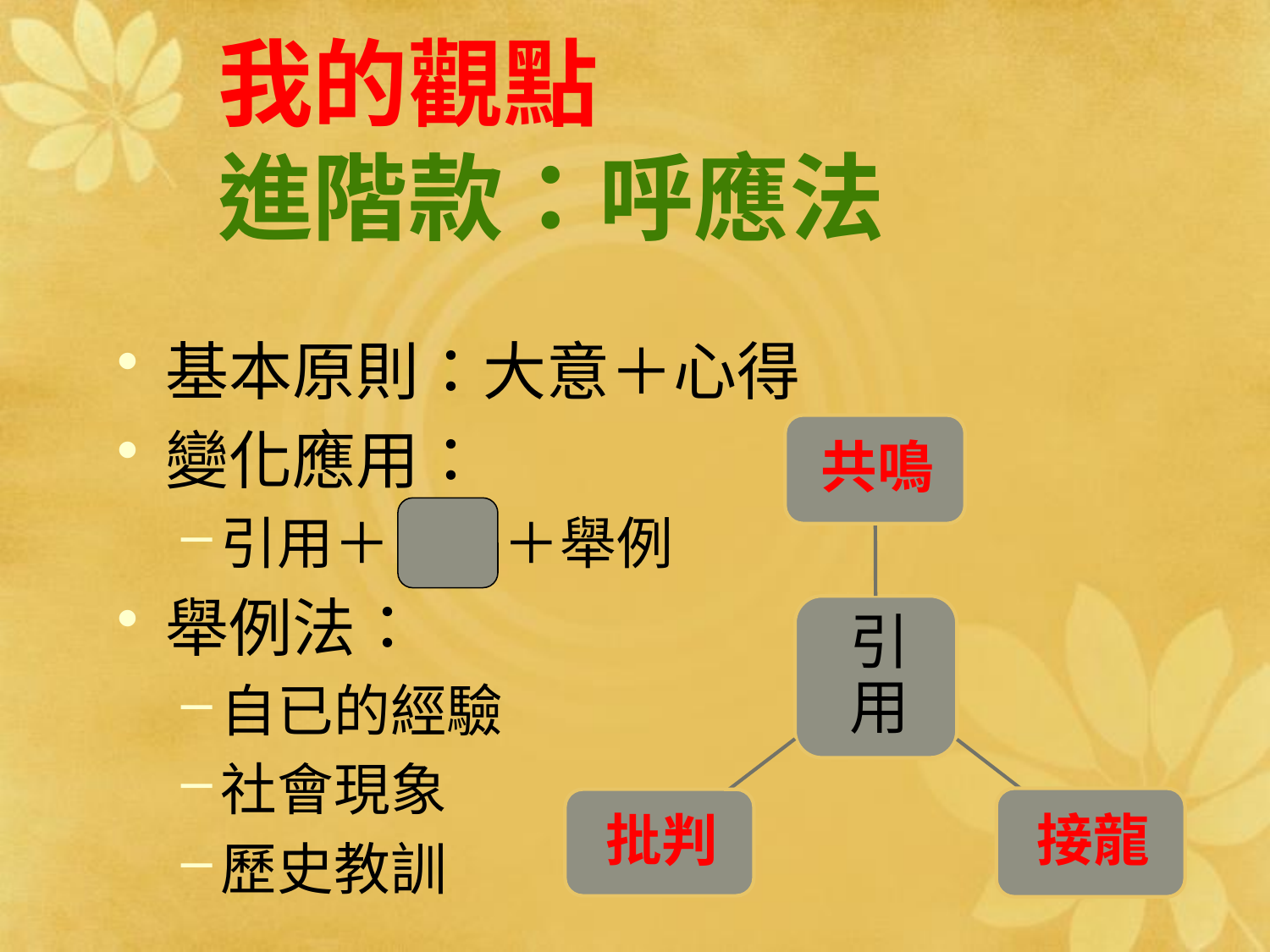

# 我的觀點 進階款：呼應法
基本原則：大意＋心得
變化應用：
引用＋　　＋舉例
舉例法：
自已的經驗
社會現象
歷史教訓
引用
共鳴
接龍
批判